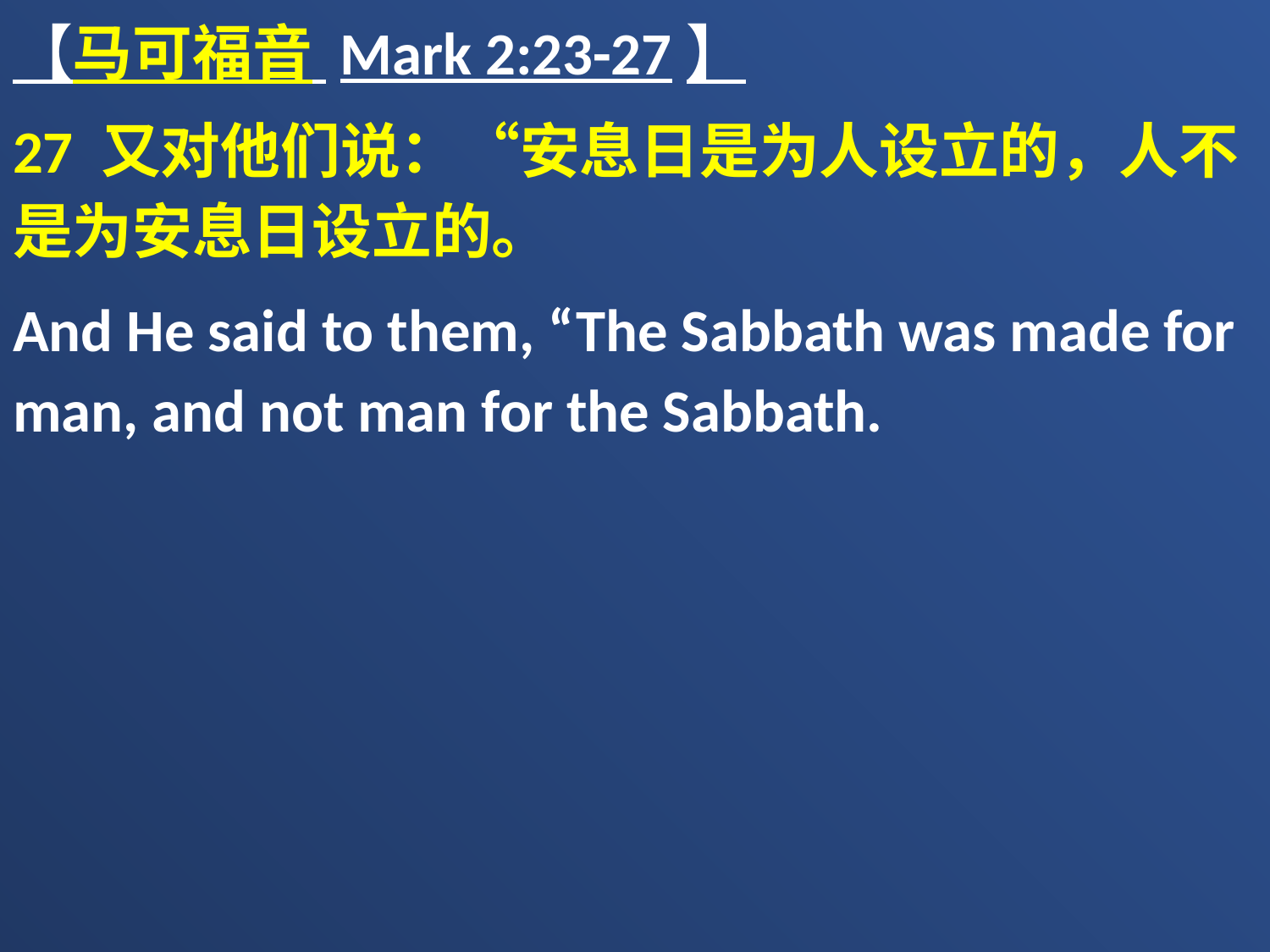

【马可福音 Mark 2:23-27】
27 又对他们说：“安息日是为人设立的，人不是为安息日设立的。
And He said to them, “The Sabbath was made for man, and not man for the Sabbath.